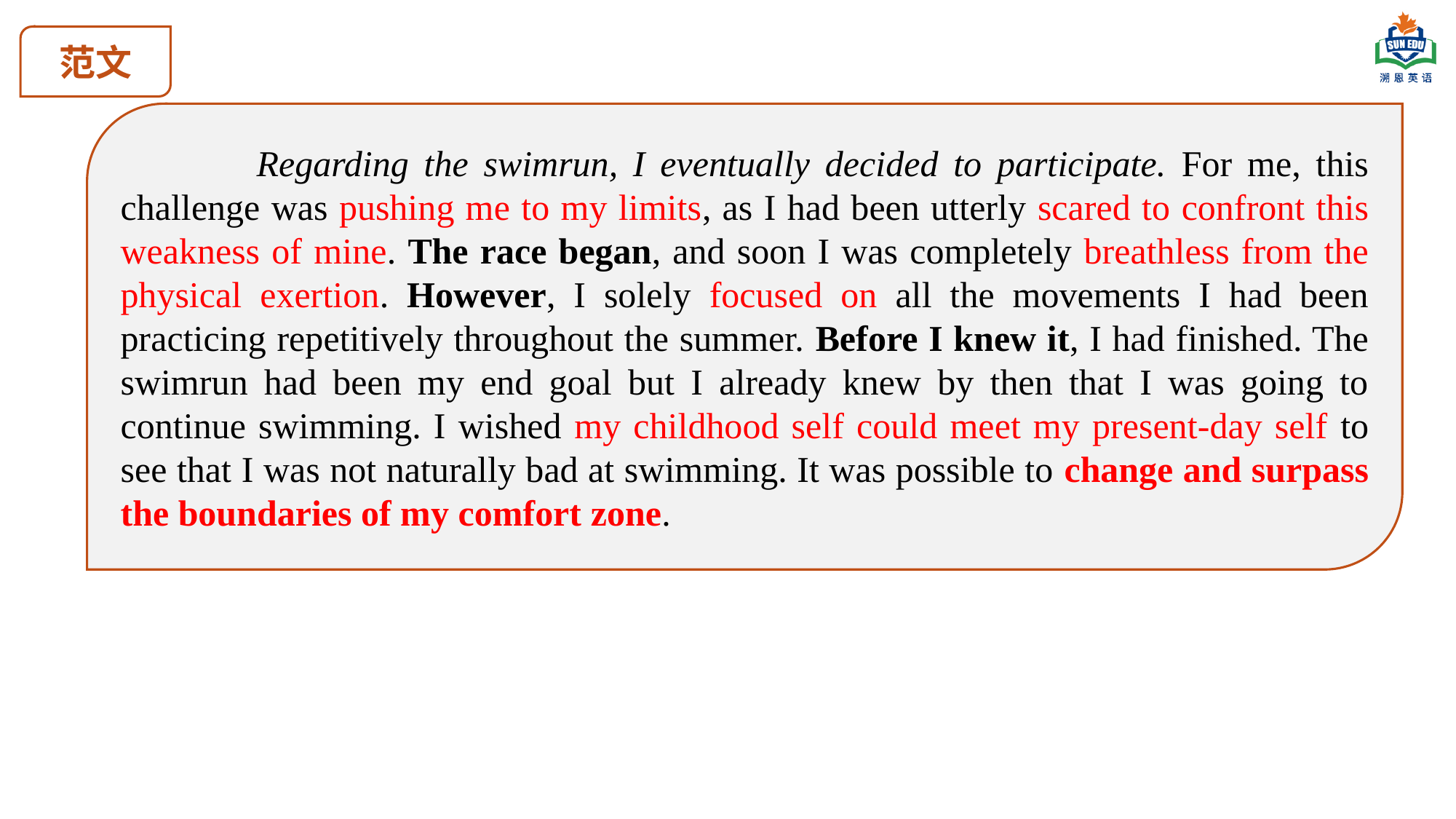

范文
         Regarding the swimrun, I eventually decided to participate. For me, this challenge was pushing me to my limits, as I had been utterly scared to confront this weakness of mine. The race began, and soon I was completely breathless from the physical exertion. However, I solely focused on all the movements I had been practicing repetitively throughout the summer. Before I knew it, I had finished. The swimrun had been my end goal but I already knew by then that I was going to continue swimming. I wished my childhood self could meet my present-day self to see that I was not naturally bad at swimming. It was possible to change and surpass the boundaries of my comfort zone.